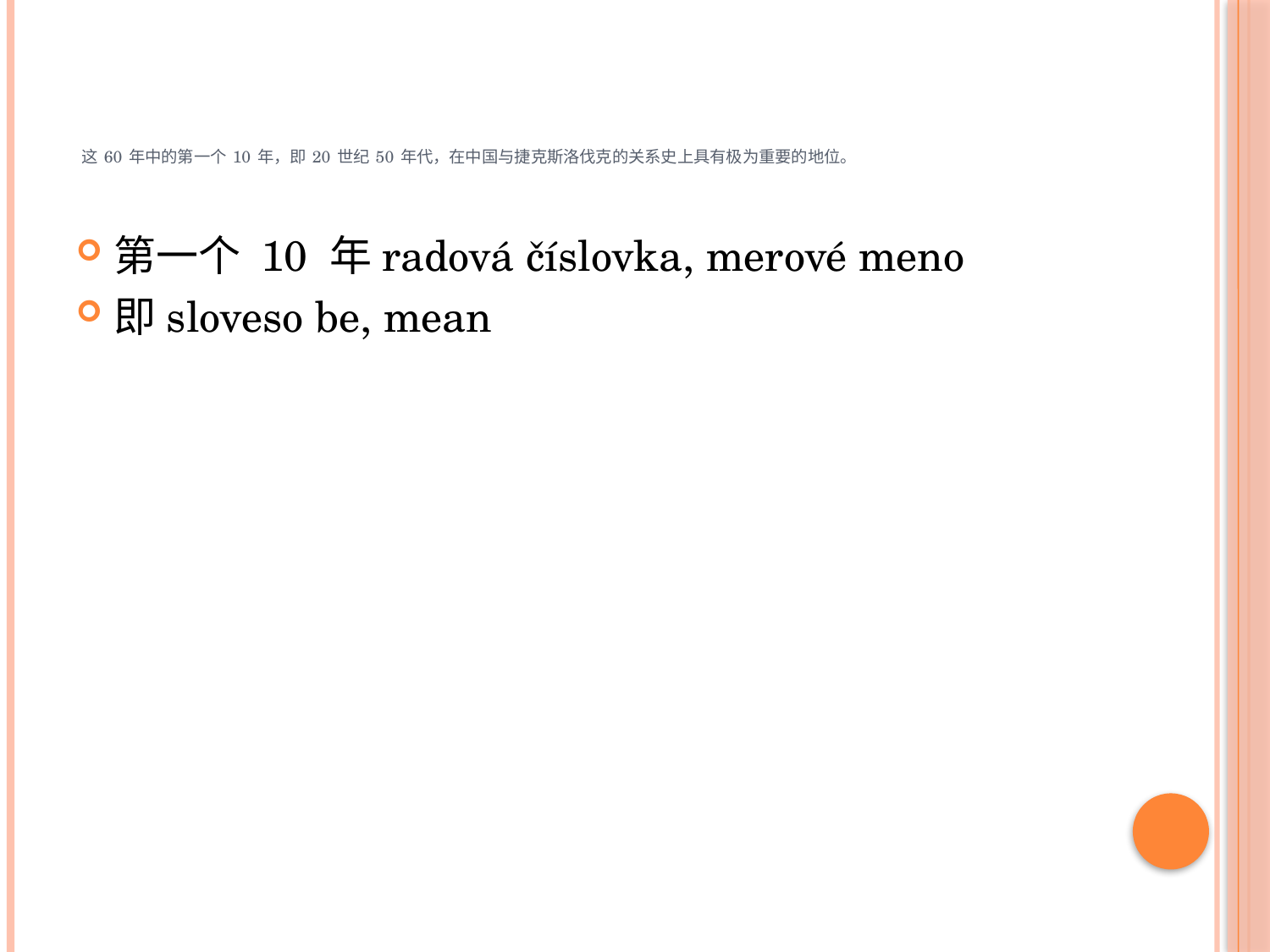

# 这 60 年中的第一个 10 年，即 20 世纪 50 年代，在中国与捷克斯洛伐克的关系史上具有极为重要的地位。
第一个 10 年radová číslovka, merové meno
即sloveso be, mean